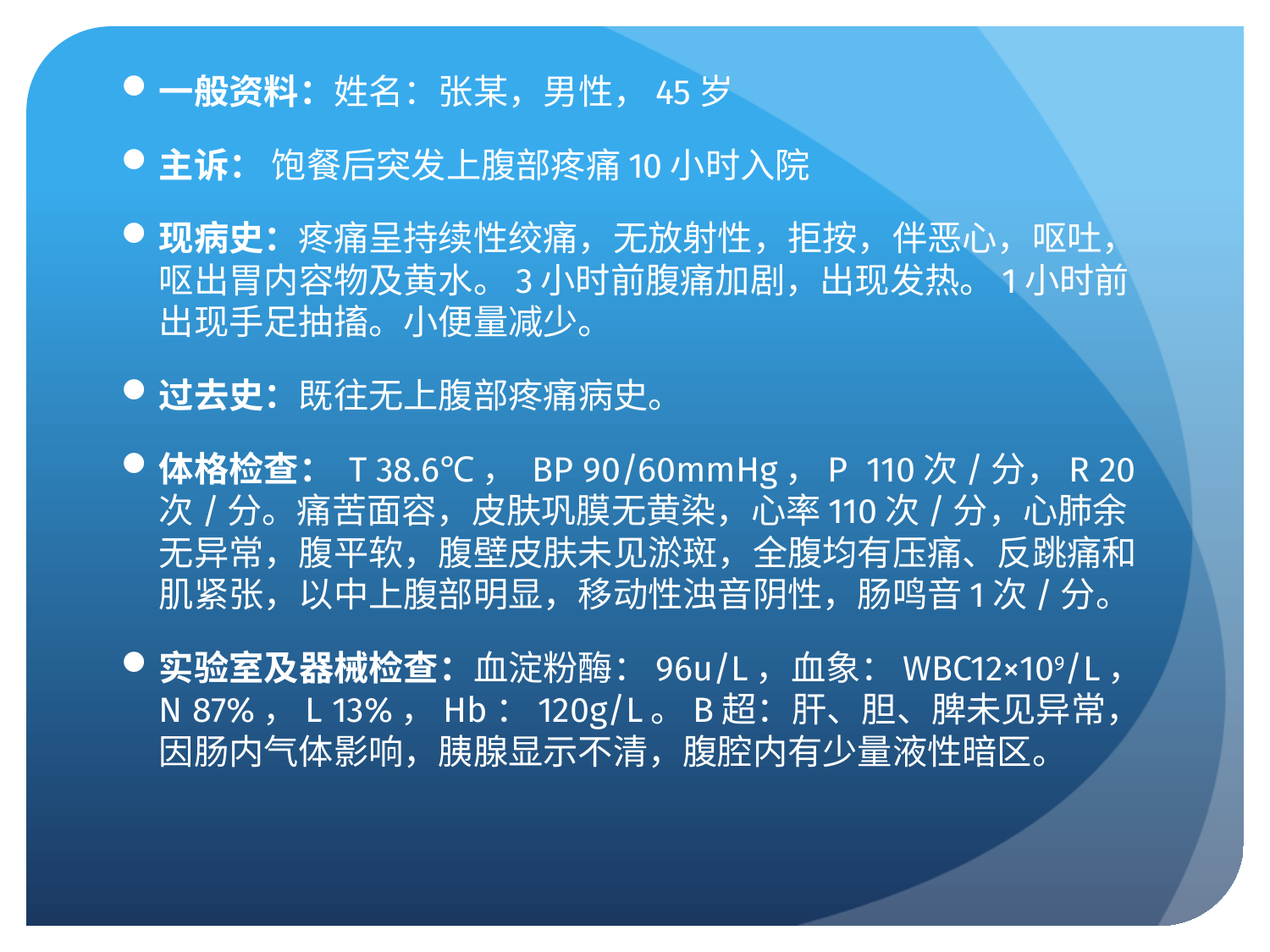

一般资料：姓名：张某，男性，45岁
主诉： 饱餐后突发上腹部疼痛10小时入院
现病史：疼痛呈持续性绞痛，无放射性，拒按，伴恶心，呕吐，呕出胃内容物及黄水。3小时前腹痛加剧，出现发热。1小时前出现手足抽搐。小便量减少。
过去史：既往无上腹部疼痛病史。
体格检查： T 38.6℃， BP 90/60mmHg，P  110次/分，R 20次/分。痛苦面容，皮肤巩膜无黄染，心率110次/分，心肺余无异常，腹平软，腹壁皮肤未见淤斑，全腹均有压痛、反跳痛和肌紧张，以中上腹部明显，移动性浊音阴性，肠鸣音1次/分。
实验室及器械检查：血淀粉酶：96u/L，血象：WBC12×109/L，N 87%，L 13%，Hb：120g/L。B超：肝、胆、脾未见异常，因肠内气体影响，胰腺显示不清，腹腔内有少量液性暗区。